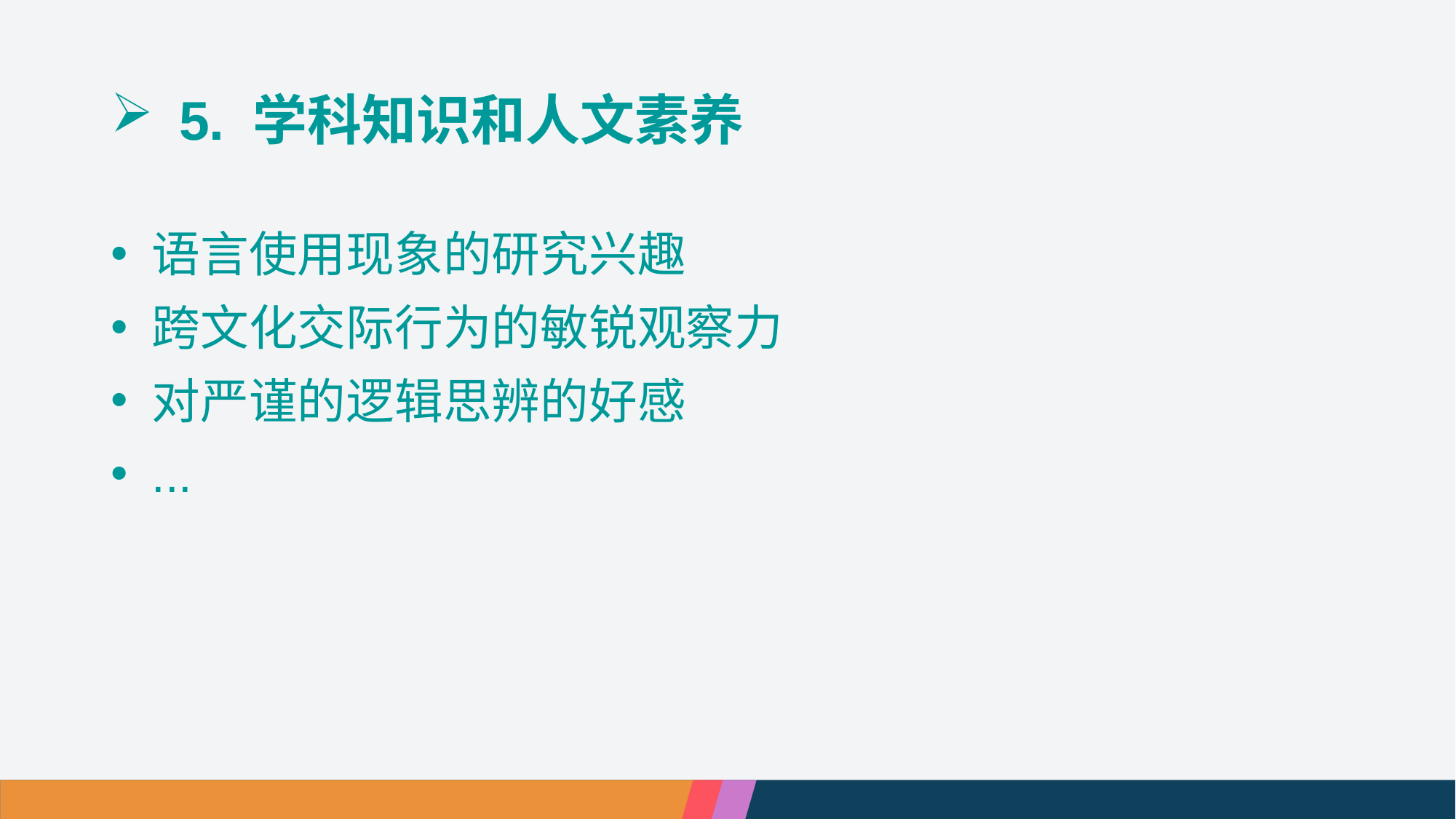

# 5. 学科知识和人文素养
语言使用现象的研究兴趣
跨文化交际行为的敏锐观察力
对严谨的逻辑思辨的好感
...